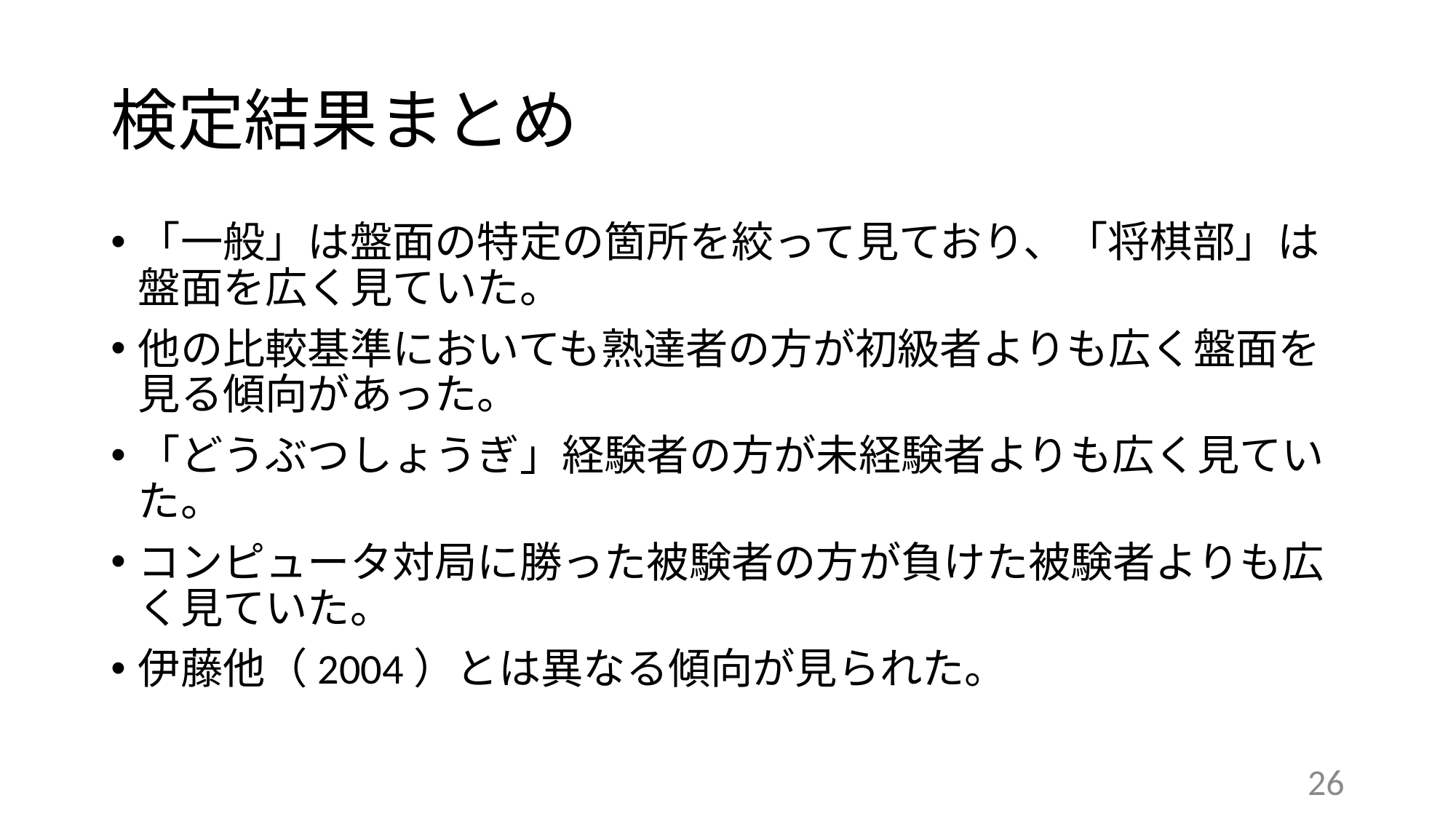

# 検定結果まとめ
「一般」は盤面の特定の箇所を絞って見ており、「将棋部」は盤面を広く見ていた。
他の比較基準においても熟達者の方が初級者よりも広く盤面を見る傾向があった。
「どうぶつしょうぎ」経験者の方が未経験者よりも広く見ていた。
コンピュータ対局に勝った被験者の方が負けた被験者よりも広く見ていた。
伊藤他（2004）とは異なる傾向が見られた。
26